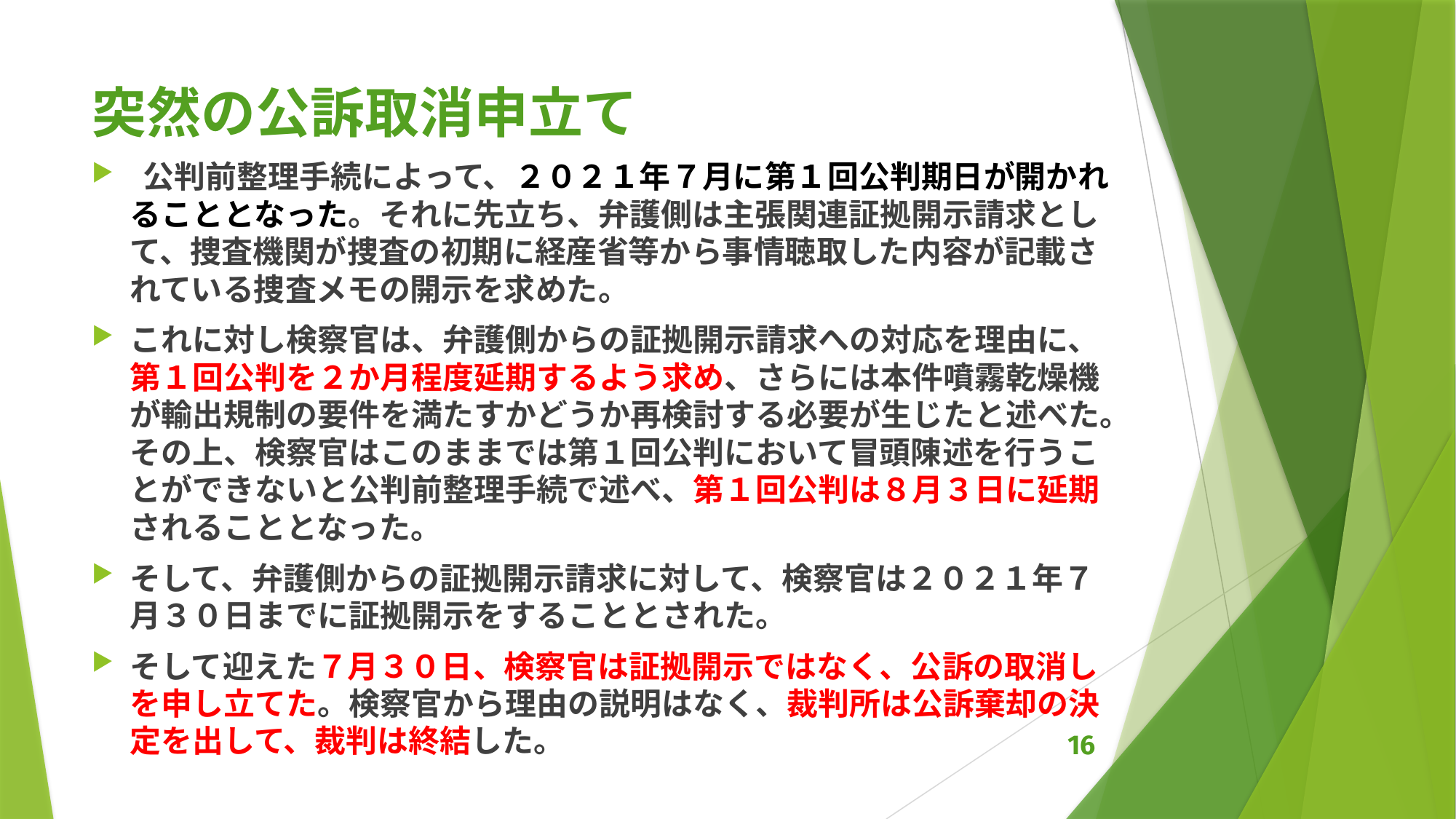

# 突然の公訴取消申立て
 公判前整理手続によって、２０２１年７月に第１回公判期日が開かれることとなった。それに先立ち、弁護側は主張関連証拠開示請求として、捜査機関が捜査の初期に経産省等から事情聴取した内容が記載されている捜査メモの開示を求めた。
これに対し検察官は、弁護側からの証拠開示請求への対応を理由に、第１回公判を２か月程度延期するよう求め、さらには本件噴霧乾燥機が輸出規制の要件を満たすかどうか再検討する必要が生じたと述べた。その上、検察官はこのままでは第１回公判において冒頭陳述を行うことができないと公判前整理手続で述べ、第１回公判は８月３日に延期されることとなった。
そして、弁護側からの証拠開示請求に対して、検察官は２０２１年７月３０日までに証拠開示をすることとされた。
そして迎えた７月３０日、検察官は証拠開示ではなく、公訴の取消しを申し立てた。検察官から理由の説明はなく、裁判所は公訴棄却の決定を出して、裁判は終結した。
16